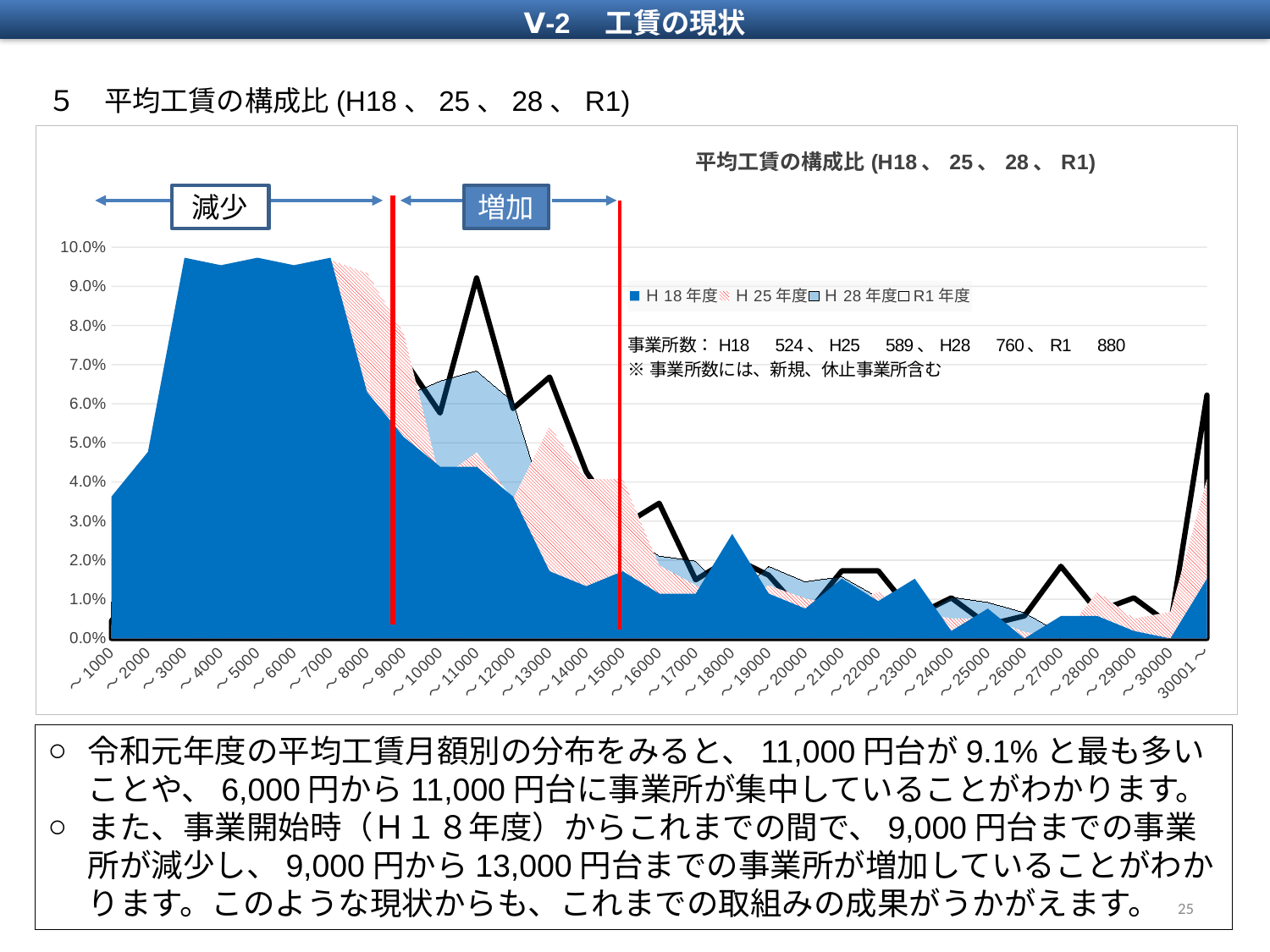

Ⅴ-2　工賃の現状
５　平均工賃の構成比(H18、25、28、R1)

### Chart: 平均工賃の構成比(H18、25、28、R1)

| Category | Ｈ18年度 | Ｈ25年度 | Ｈ28年度 | R1年度 |
|---|---|---|---|---|
| ～1000 | 0.03625954198473282 | 0.003395585738539898 | 0.009210526315789473 | 0.004608294930875576 |
| ～2000 | 0.04770992366412214 | 0.01697792869269949 | 0.005263157894736842 | 0.009216589861751152 |
| ～3000 | 0.09732824427480916 | 0.01697792869269949 | 0.03684210526315789 | 0.014976958525345621 |
| ～4000 | 0.09541984732824428 | 0.0831918505942275 | 0.06447368421052632 | 0.038018433179723504 |
| ～5000 | 0.09732824427480916 | 0.0831918505942275 | 0.06184210526315789 | 0.044930875576036866 |
| ～6000 | 0.09541984732824428 | 0.07640067911714771 | 0.09342105263157895 | 0.0771889400921659 |
| ～7000 | 0.09732824427480916 | 0.0967741935483871 | 0.07894736842105263 | 0.0576036866359447 |
| ～8000 | 0.06297709923664122 | 0.0933786078098472 | 0.06973684210526315 | 0.08179723502304148 |
| ～9000 | 0.05152671755725191 | 0.07809847198641766 | 0.06184210526315789 | 0.07142857142857142 |
| ～10000 | 0.04389312977099236 | 0.04074702886247878 | 0.06578947368421052 | 0.0576036866359447 |
| ～11000 | 0.04389312977099236 | 0.04753820033955857 | 0.06842105263157895 | 0.09216589861751152 |
| ～12000 | 0.03625954198473282 | 0.035653650254668934 | 0.060526315789473685 | 0.0587557603686636 |
| ～13000 | 0.01717557251908397 | 0.05432937181663837 | 0.030263157894736843 | 0.06682027649769585 |
| ～14000 | 0.013358778625954198 | 0.04074702886247878 | 0.02763157894736842 | 0.04262672811059908 |
| ～15000 | 0.01717557251908397 | 0.04074702886247878 | 0.02763157894736842 | 0.02880184331797235 |
| ～16000 | 0.011450381679389313 | 0.01867572156196944 | 0.021052631578947368 | 0.03456221198156682 |
| ～17000 | 0.011450381679389313 | 0.013582342954159592 | 0.019736842105263157 | 0.014976958525345621 |
| ～18000 | 0.026717557251908396 | 0.008488964346349746 | 0.010526315789473684 | 0.020737327188940093 |
| ～19000 | 0.011450381679389313 | 0.013582342954159592 | 0.018421052631578946 | 0.016129032258064516 |
| ～20000 | 0.007633587786259542 | 0.010186757215619695 | 0.014473684210526316 | 0.00576036866359447 |
| ～21000 | 0.015267175572519083 | 0.008488964346349746 | 0.015789473684210527 | 0.01728110599078341 |
| ～22000 | 0.009541984732824428 | 0.011884550084889643 | 0.010526315789473684 | 0.01728110599078341 |
| ～23000 | 0.015267175572519083 | 0.006791171477079796 | 0.005263157894736842 | 0.00576036866359447 |
| ～24000 | 0.0019083969465648854 | 0.0050933786078098476 | 0.010526315789473684 | 0.010368663594470046 |
| ～25000 | 0.007633587786259542 | 0.0050933786078098476 | 0.009210526315789473 | 0.0034562211981566822 |
| ～26000 | 0.0 | 0.001697792869269949 | 0.006578947368421052 | 0.00576036866359447 |
| ～27000 | 0.0057251908396946565 | 0.0 | 0.0013157894736842105 | 0.018433179723502304 |
| ～28000 | 0.0057251908396946565 | 0.011884550084889643 | 0.002631578947368421 | 0.0069124423963133645 |
| ～29000 | 0.0019083969465648854 | 0.0050933786078098476 | 0.003947368421052632 | 0.010368663594470046 |
| ～30000 | 0.0 | 0.006791171477079796 | 0.003947368421052632 | 0.0034562211981566822 |
| 30001～ | 0.015267175572519083 | 0.04074702886247878 | 0.039473684210526314 | 0.06221198156682028 |
減少
増加
令和元年度の平均工賃月額別の分布をみると、11,000円台が9.1%と最も多いことや、6,000円から11,000円台に事業所が集中していることがわかります。
また、事業開始時（Ｈ１８年度）からこれまでの間で、9,000円台までの事業所が減少し、9,000円から13,000円台までの事業所が増加していることがわかります。このような現状からも、これまでの取組みの成果がうかがえます。
25